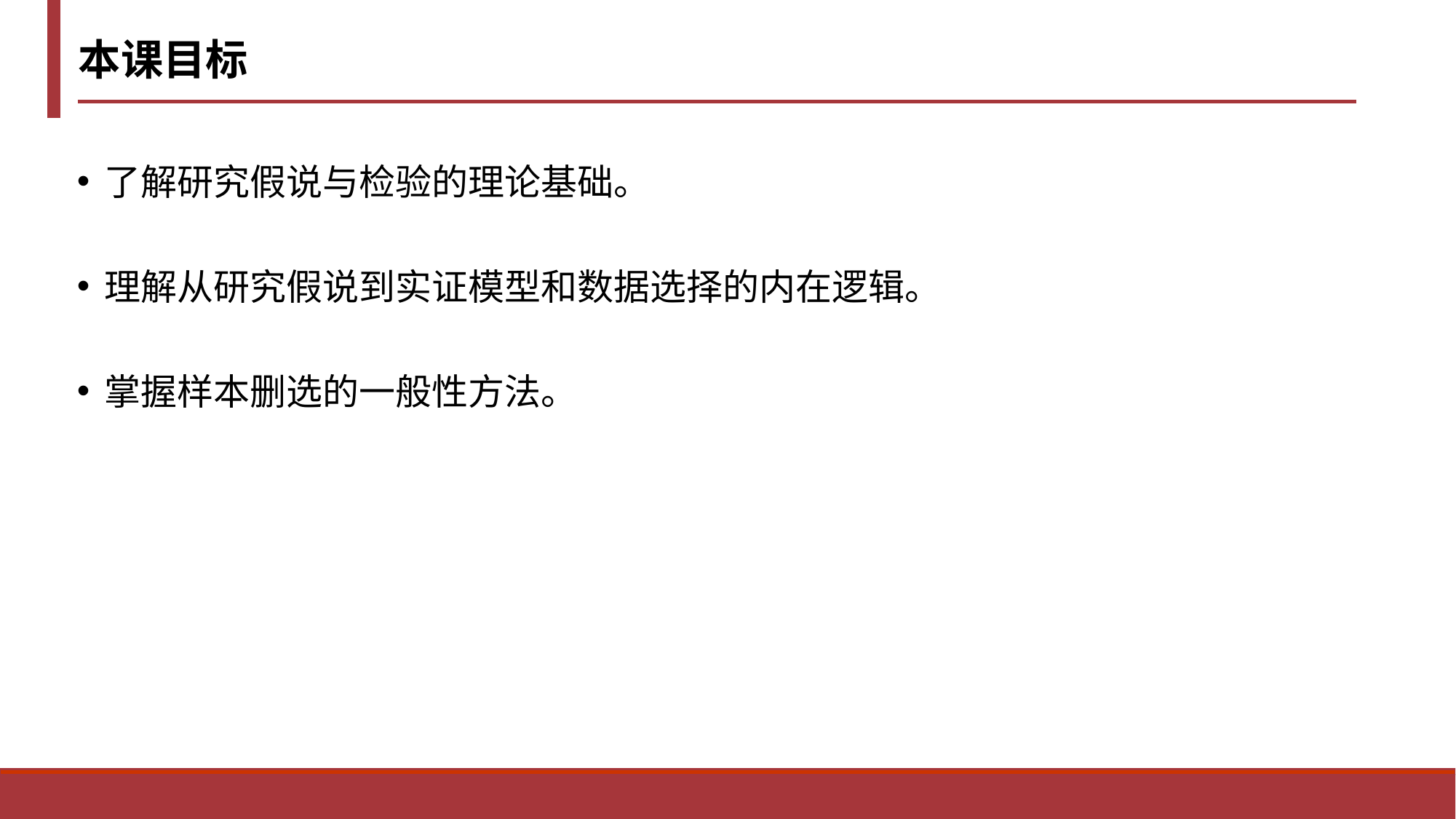

# 本课目标
了解研究假说与检验的理论基础。

理解从研究假说到实证模型和数据选择的内在逻辑。

掌握样本删选的一般性方法。